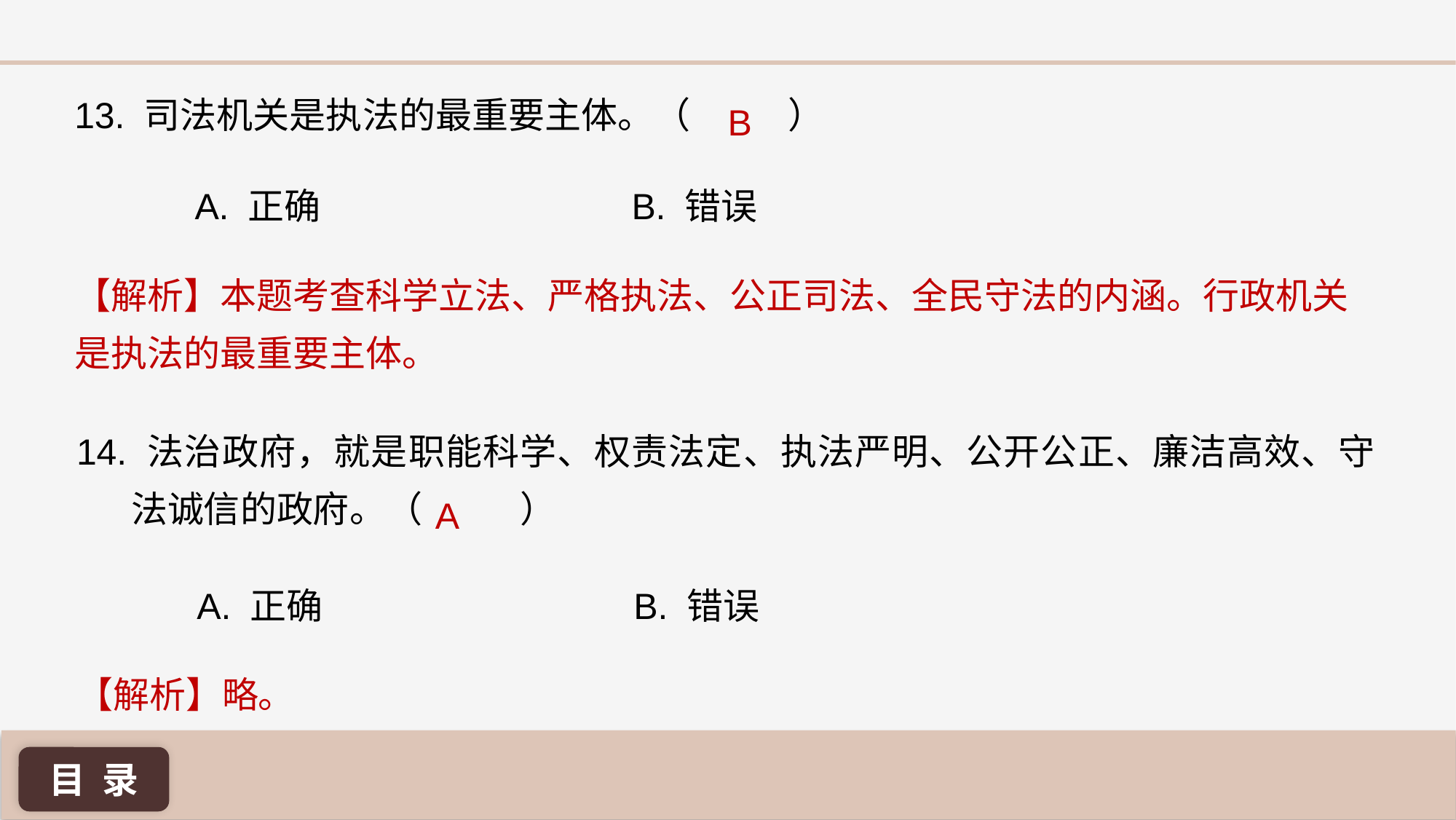

13. 司法机关是执法的最重要主体。（            ）
B
A. 正确 			B. 错误
【解析】本题考查科学立法、严格执法、公正司法、全民守法的内涵。行政机关是执法的最重要主体。
14. 法治政府，就是职能科学、权责法定、执法严明、公开公正、廉洁高效、守法诚信的政府。（            ）
A
A. 正确 			B. 错误
【解析】略。